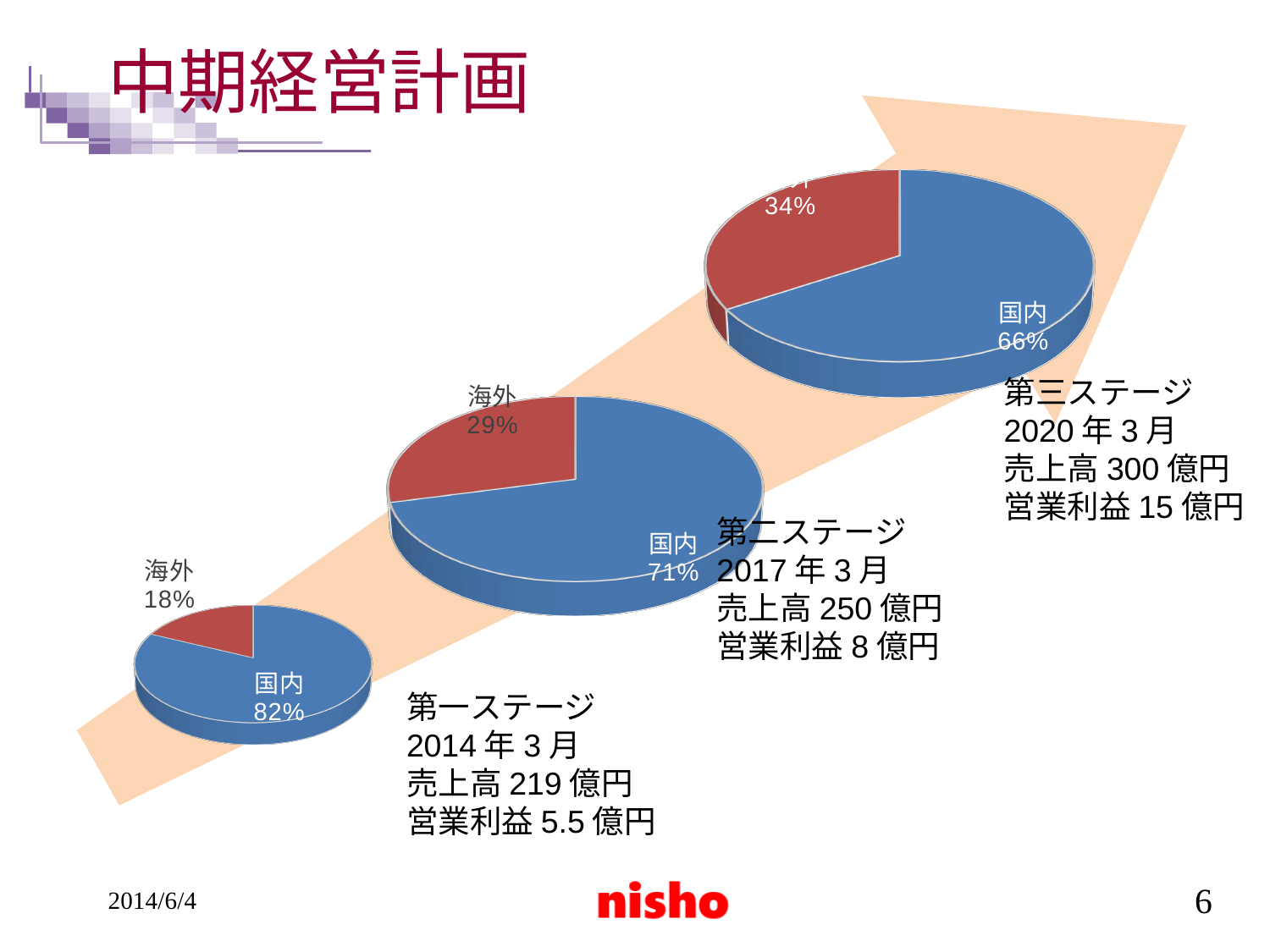

# 中期経営計画

[unsupported chart]

[unsupported chart]

第三ステージ
2020年3月
売上高300億円
営業利益15億円

第二ステージ
2017年3月
売上高250億円
営業利益8億円

[unsupported chart]

第一ステージ
2014年3月
売上高219億円
営業利益5.5億円

2014/6/4
6